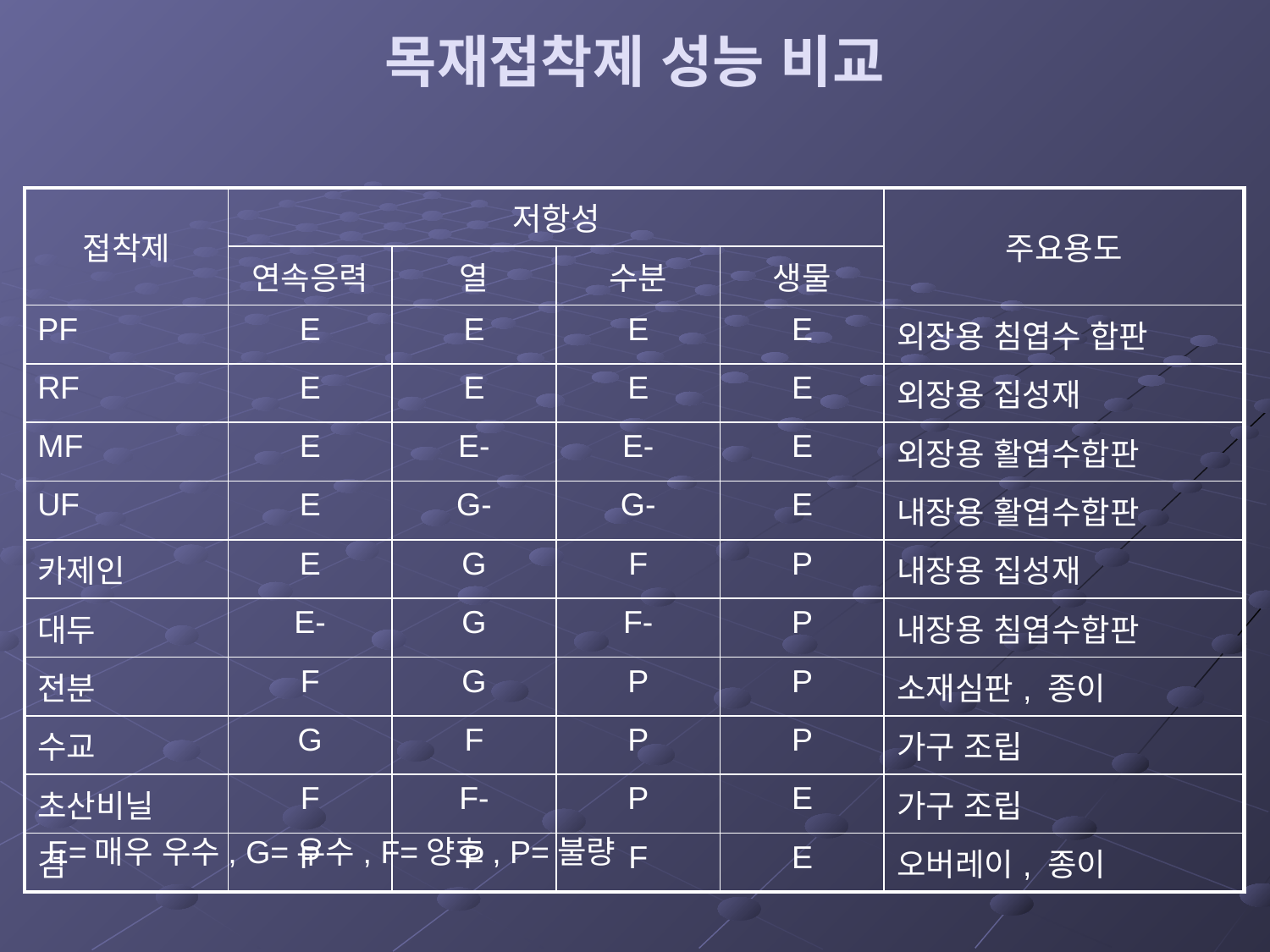

# 목재접착제 성능 비교
| 접착제 | 저항성 |  |  |  | 주요용도 |
| --- | --- | --- | --- | --- | --- |
|  | 연속응력 | 열 | 수분 | 생물 |  |
| PF | E | E | E | E | 외장용 침엽수 합판 |
| RF | E | E | E | E | 외장용 집성재 |
| MF | E | E- | E- | E | 외장용 활엽수합판 |
| UF | E | G- | G- | E | 내장용 활엽수합판 |
| 카제인 | E | G | F | P | 내장용 집성재 |
| 대두 | E- | G | F- | P | 내장용 침엽수합판 |
| 전분 | F | G | P | P | 소재심판, 종이 |
| 수교 | G | F | P | P | 가구 조립 |
| 초산비닐 | F | F- | P | E | 가구 조립 |
| 검 | P | P | F | E | 오버레이, 종이 |
E=매우 우수, G=우수, F=양호, P=불량